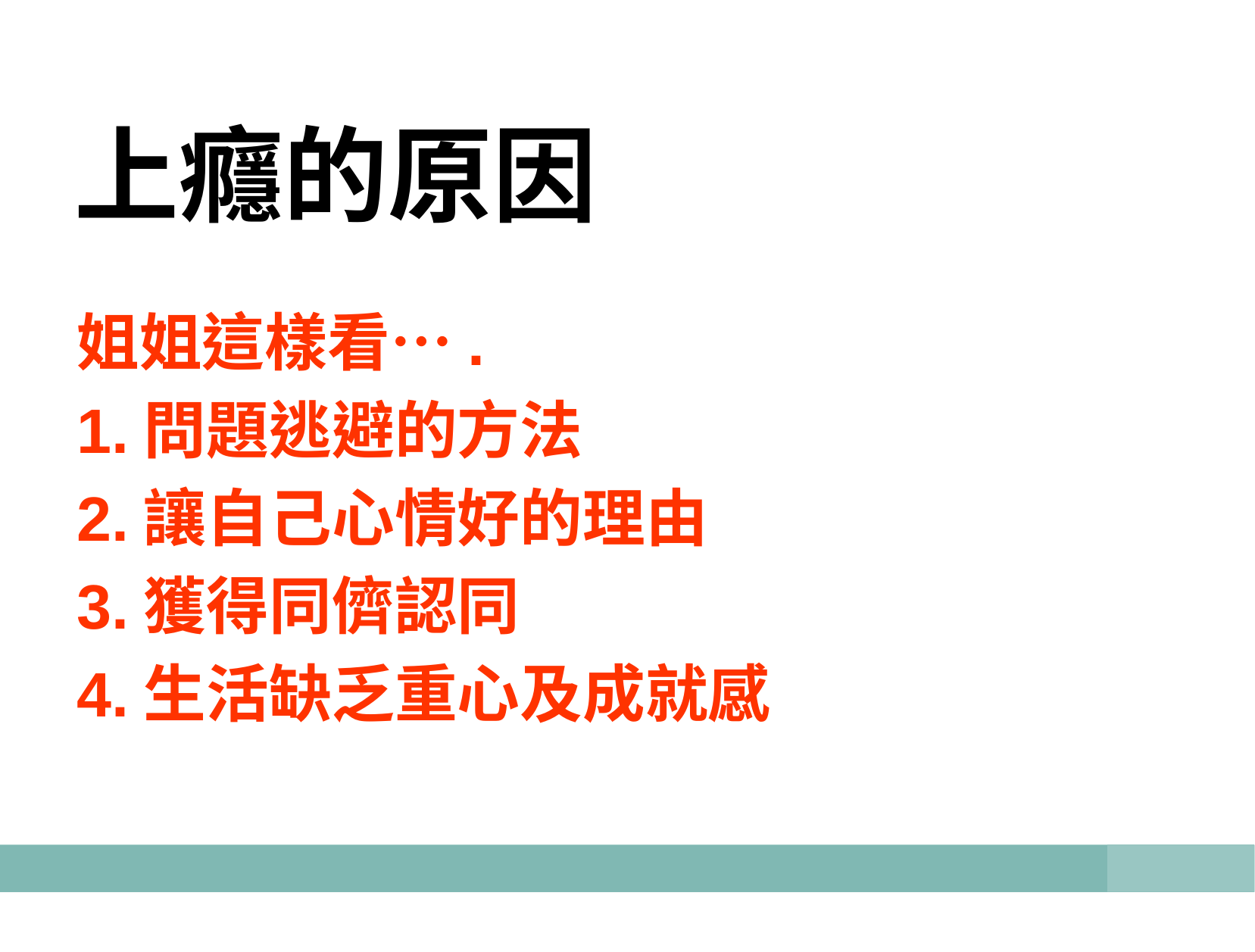

# 上癮的原因
姐姐這樣看….
1.問題逃避的方法
2.讓自己心情好的理由
3.獲得同儕認同
4.生活缺乏重心及成就感